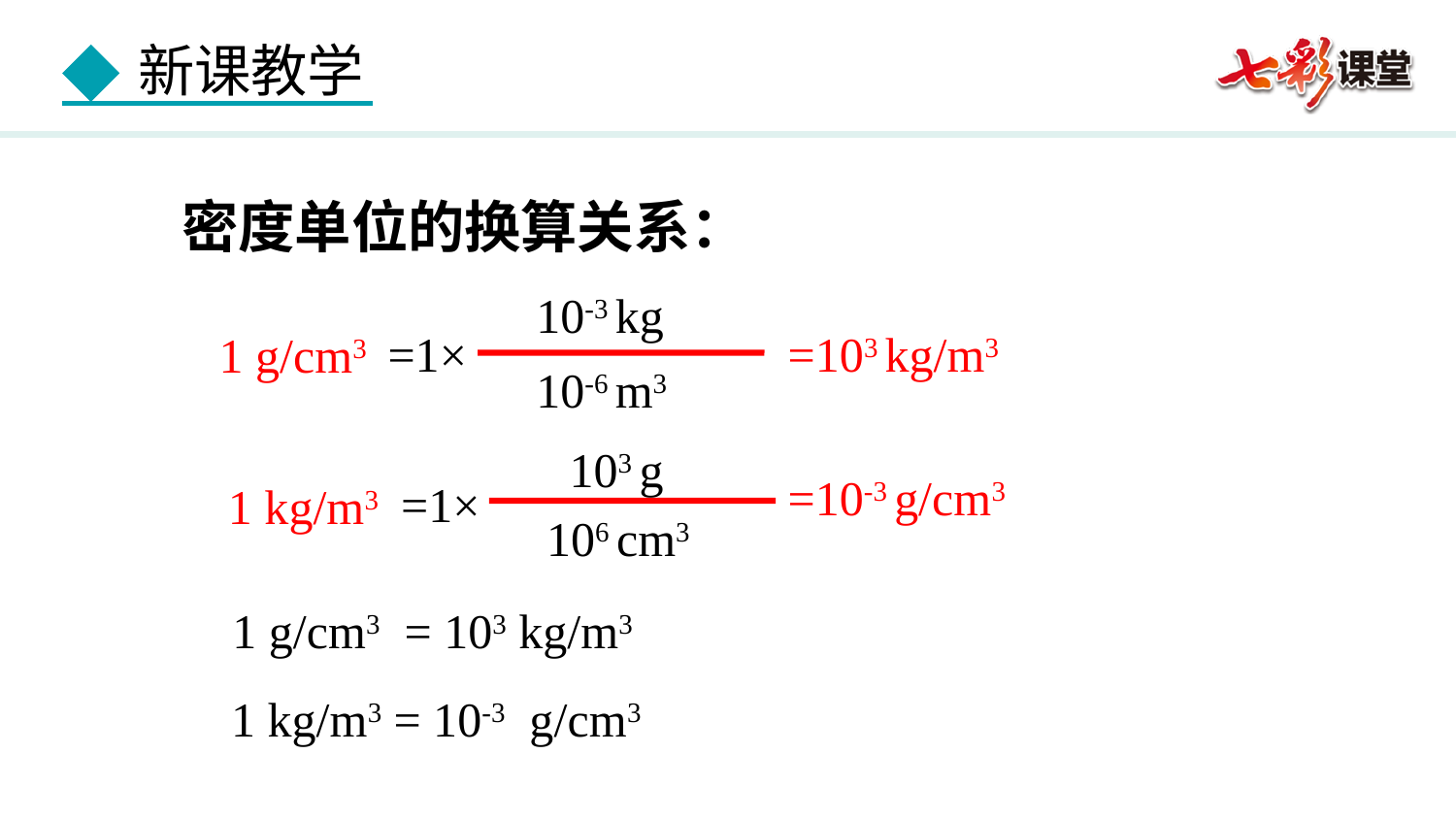

密度单位的换算关系：
10-3 kg
=1×
=103 kg/m3
1 g/cm3

10-6 m3
103 g
=10-3 g/cm3
=1×
1 kg/m3

106 cm3
1 g/cm3  = 103 kg/m3
1 kg/m3 = 10-3  g/cm3